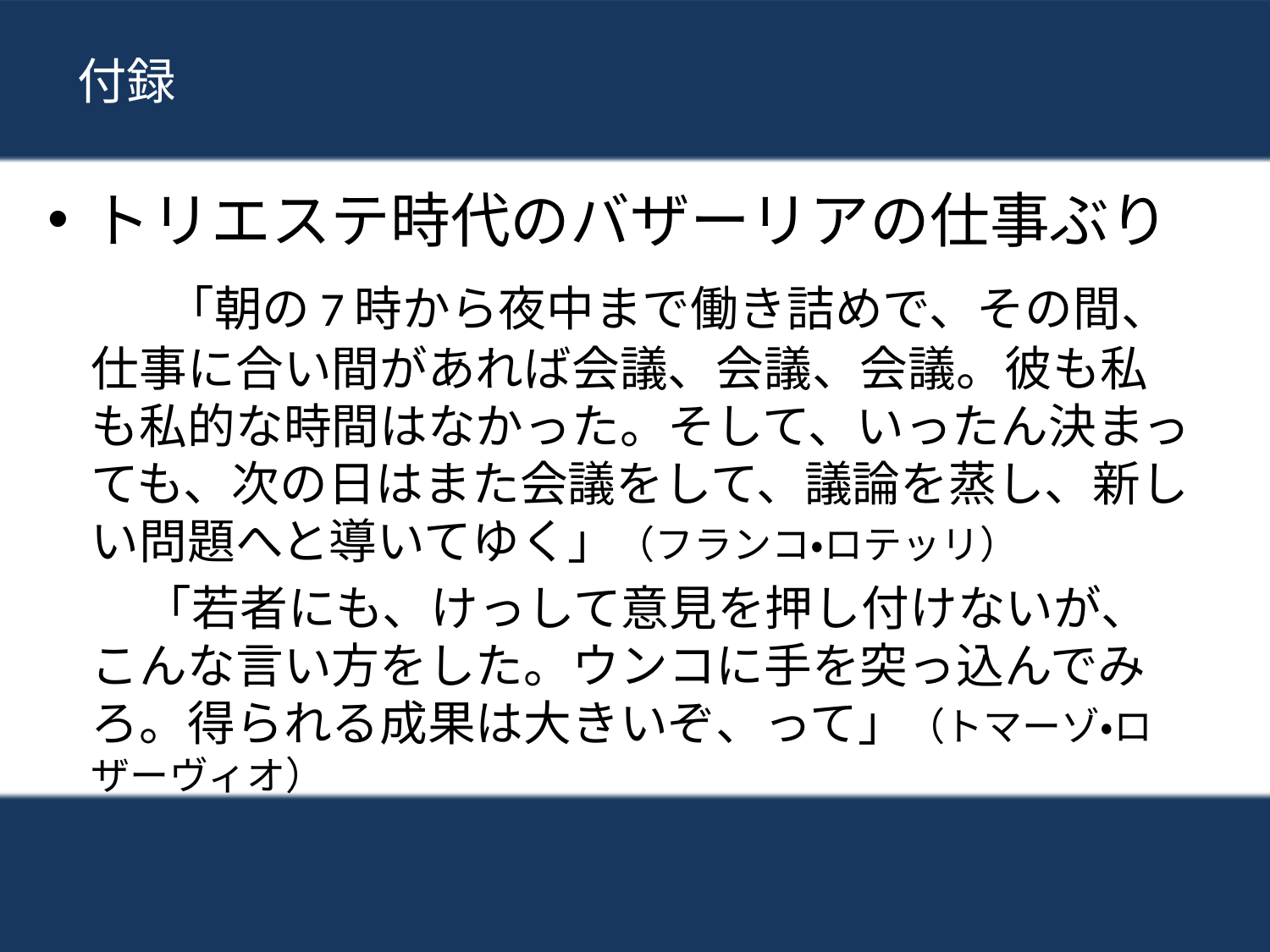

付録
トリエステ時代のバザーリアの仕事ぶり
　　 「朝の7時から夜中まで働き詰めで、その間、仕事に合い間があれば会議、会議、会議。彼も私も私的な時間はなかった。そして、いったん決まっても、次の日はまた会議をして、議論を蒸し、新しい問題へと導いてゆく」（フランコ・ロテッリ）
　　「若者にも、けっして意見を押し付けないが、こんな言い方をした。ウンコに手を突っ込んでみろ。得られる成果は大きいぞ、って」（トマーゾ・ロザーヴィオ）